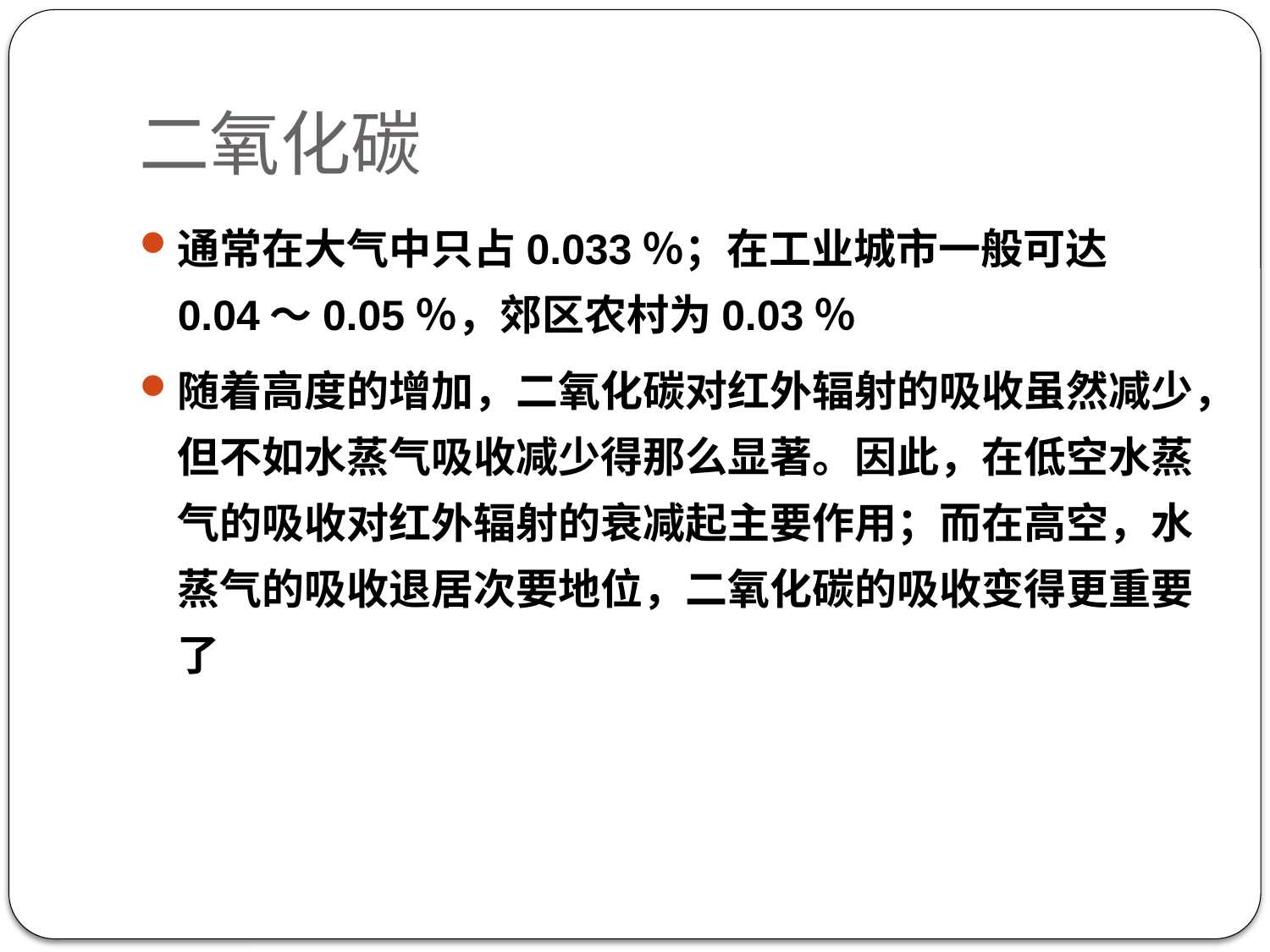

# 二氧化碳
通常在大气中只占0.033％；在工业城市一般可达0.04～0.05％，郊区农村为0.03％
随着高度的增加，二氧化碳对红外辐射的吸收虽然减少，但不如水蒸气吸收减少得那么显著。因此，在低空水蒸气的吸收对红外辐射的衰减起主要作用；而在高空，水蒸气的吸收退居次要地位，二氧化碳的吸收变得更重要了